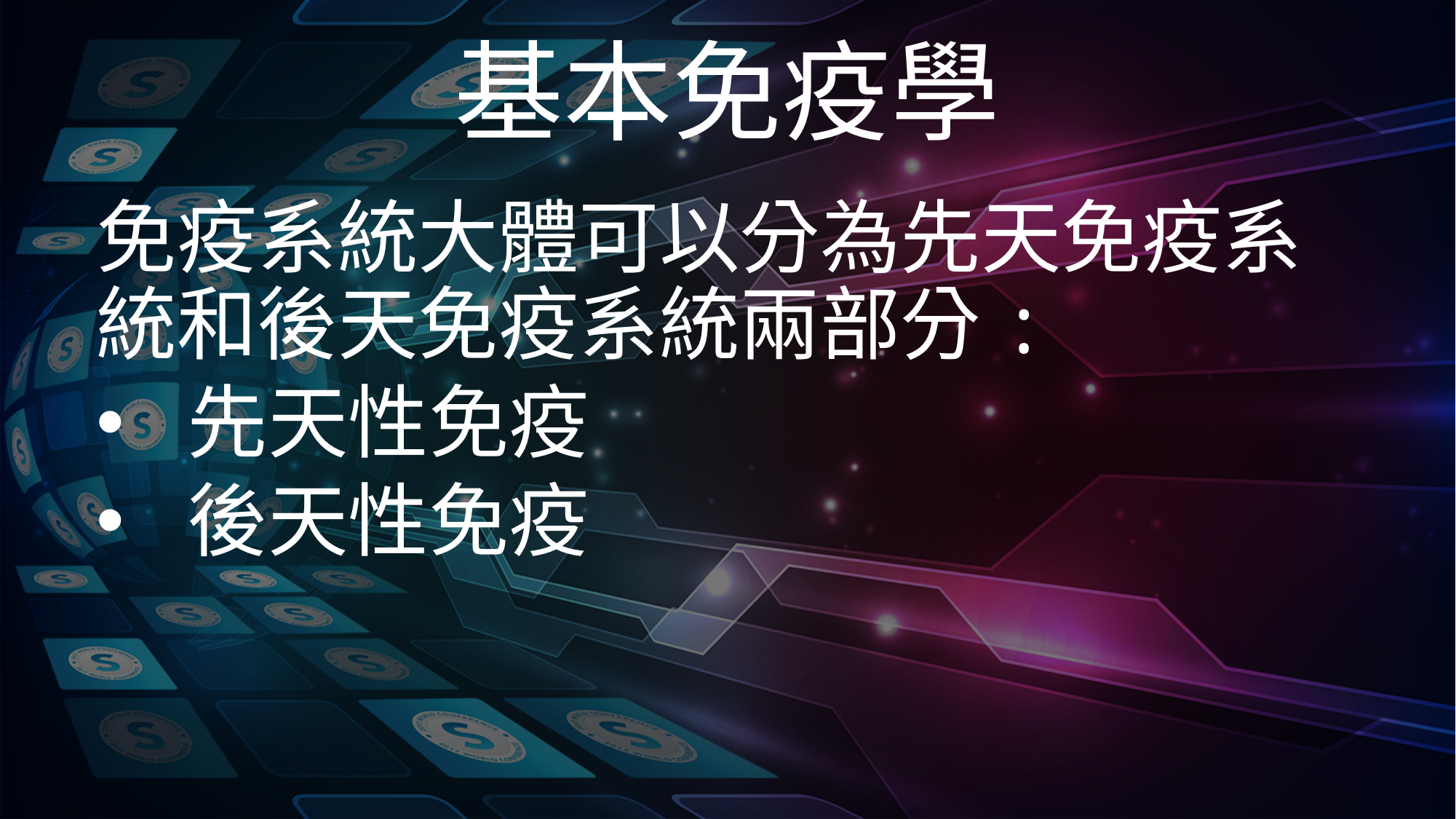

基本免疫學
免疫系統大體可以分為先天免疫系統和後天免疫系統兩部分:
先天性免疫
後天性免疫

# Strengthen the Immune Health with Wellmune